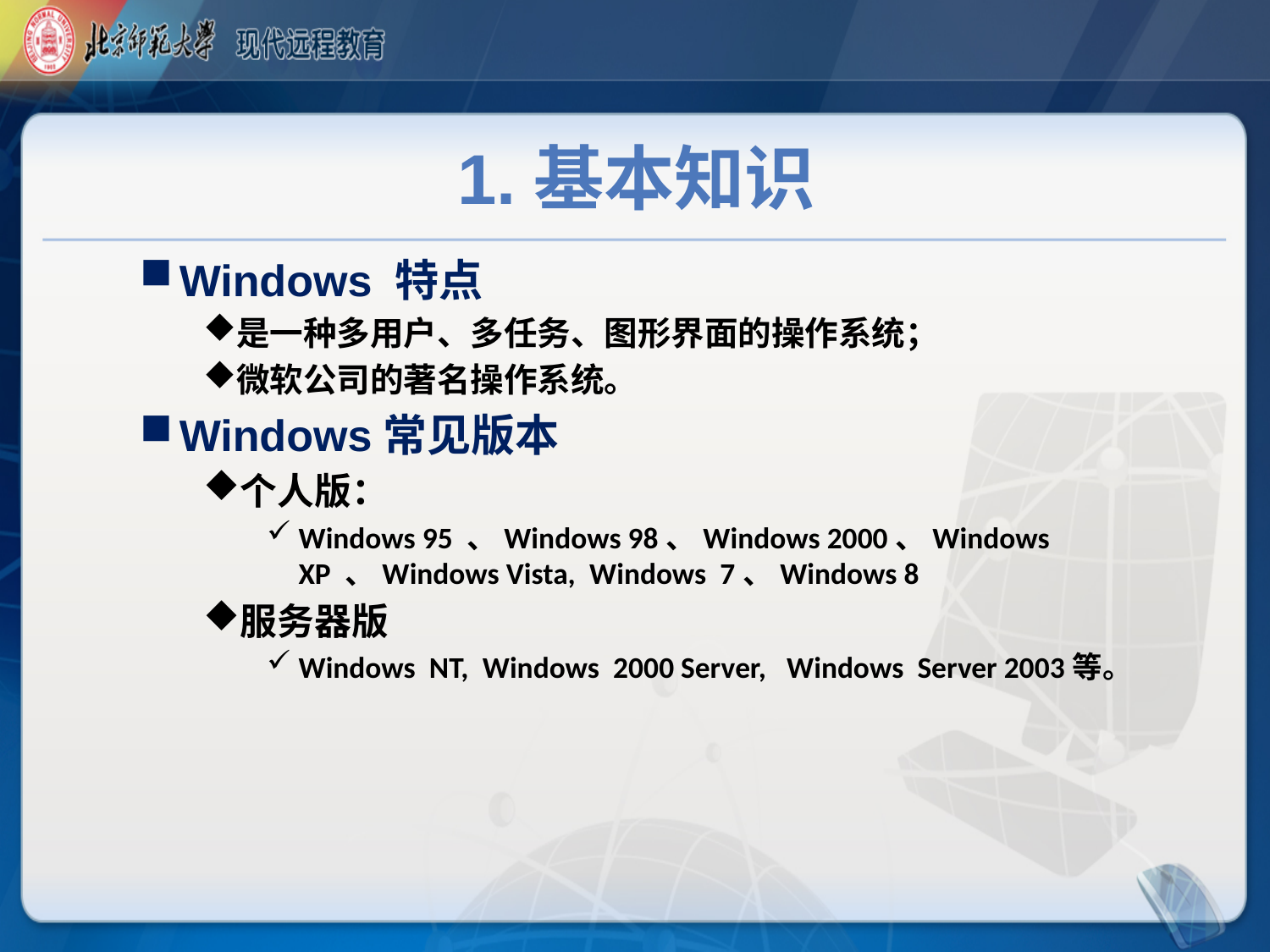

# 1.基本知识
Windows 特点
是一种多用户、多任务、图形界面的操作系统；
微软公司的著名操作系统。
Windows常见版本
个人版：
Windows 95 、Windows 98、Windows 2000、Windows XP 、Windows Vista,  Windows  7、Windows 8
服务器版
Windows  NT,  Windows  2000 Server,   Windows  Server 2003等。